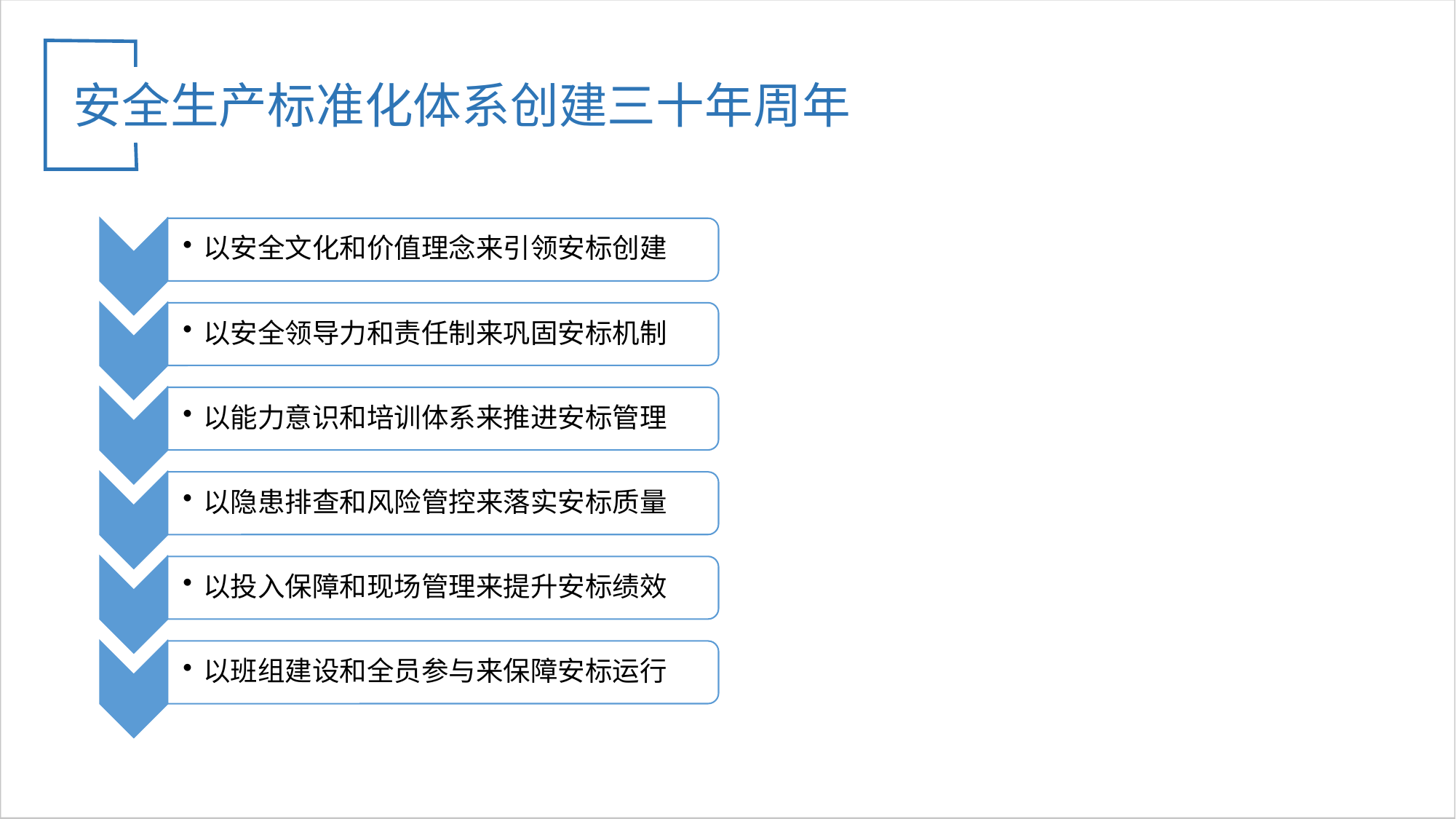

安全生产标准化体系创建三十年周年

以安全文化和价值理念来引领安标创建

以安全领导力和责任制来巩固安标机制

以能力意识和培训体系来推进安标管理

以隐患排查和风险管控来落实安标质量

以投入保障和现场管理来提升安标绩效

以班组建设和全员参与来保障安标运行